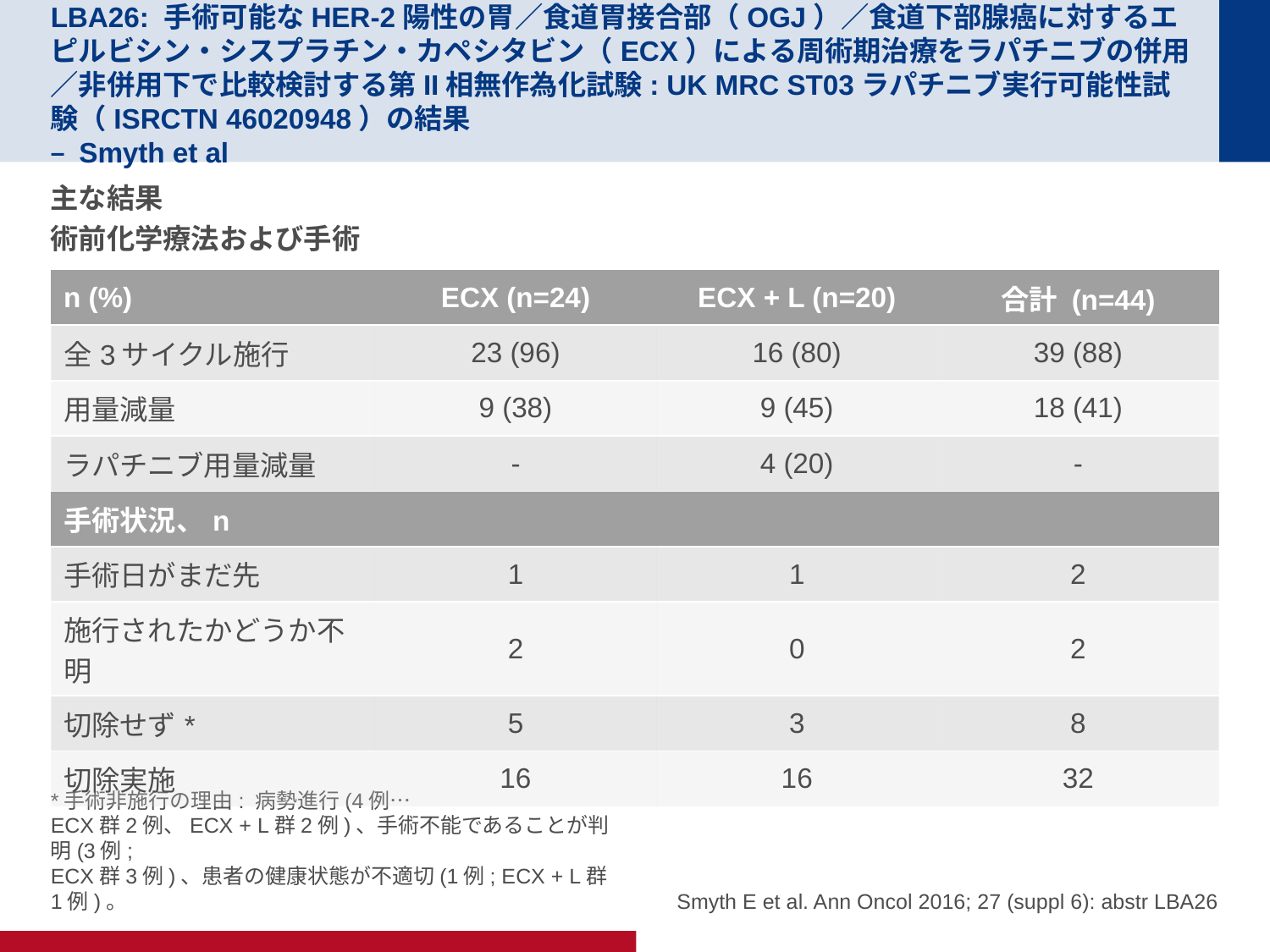

# LBA26: 手術可能なHER-2陽性の胃／食道胃接合部（OGJ）／食道下部腺癌に対するエピルビシン・シスプラチン・カペシタビン（ECX）による周術期治療をラパチニブの併用／非併用下で比較検討する第II相無作為化試験: UK MRC ST03ラパチニブ実行可能性試験（ISRCTN 46020948）の結果 – Smyth et al
主な結果
術前化学療法および手術

| n (%) | ECX (n=24) | ECX + L (n=20) | 合計 (n=44) |
| --- | --- | --- | --- |
| 全3サイクル施行 | 23 (96) | 16 (80) | 39 (88) |
| 用量減量 | 9 (38) | 9 (45) | 18 (41) |
| ラパチニブ用量減量 | - | 4 (20) | - |
| 手術状況、n |  |  |  |
| 手術日がまだ先 | 1 | 1 | 2 |
| 施行されたかどうか不明 | 2 | 0 | 2 |
| 切除せず\* | 5 | 3 | 8 |
| 切除実施 | 16 | 16 | 32 |
*手術非施行の理由: 病勢進行(4例…
ECX群2例、ECX + L群2例)、手術不能であることが判明(3例;
ECX群3例)、患者の健康状態が不適切(1例; ECX + L群1例)。
Smyth E et al. Ann Oncol 2016; 27 (suppl 6): abstr LBA26